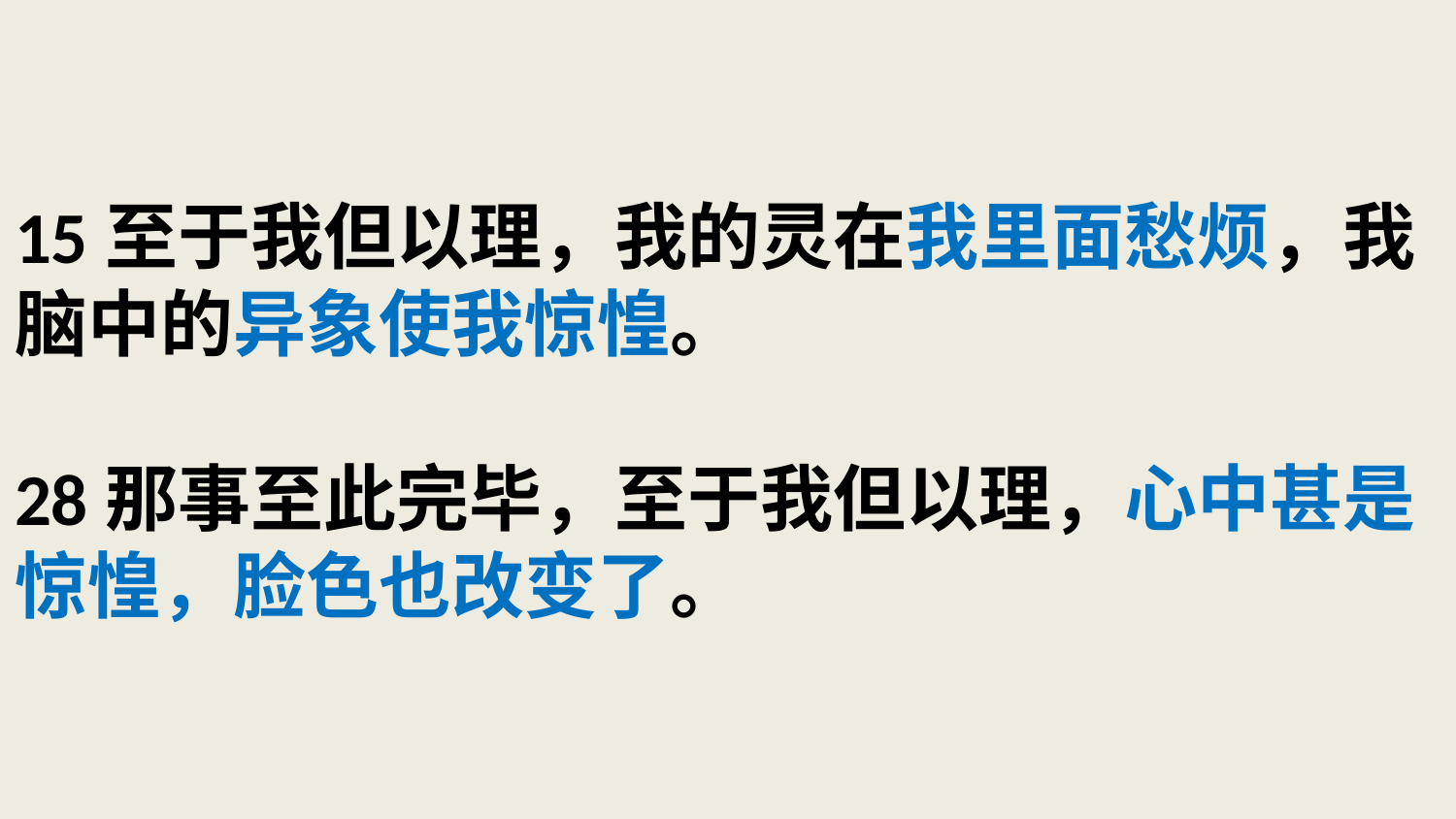

# 15至于我但以理，我的灵在我里面愁烦，我脑中的异象使我惊惶。 28那事至此完毕，至于我但以理，心中甚是惊惶，脸色也改变了。